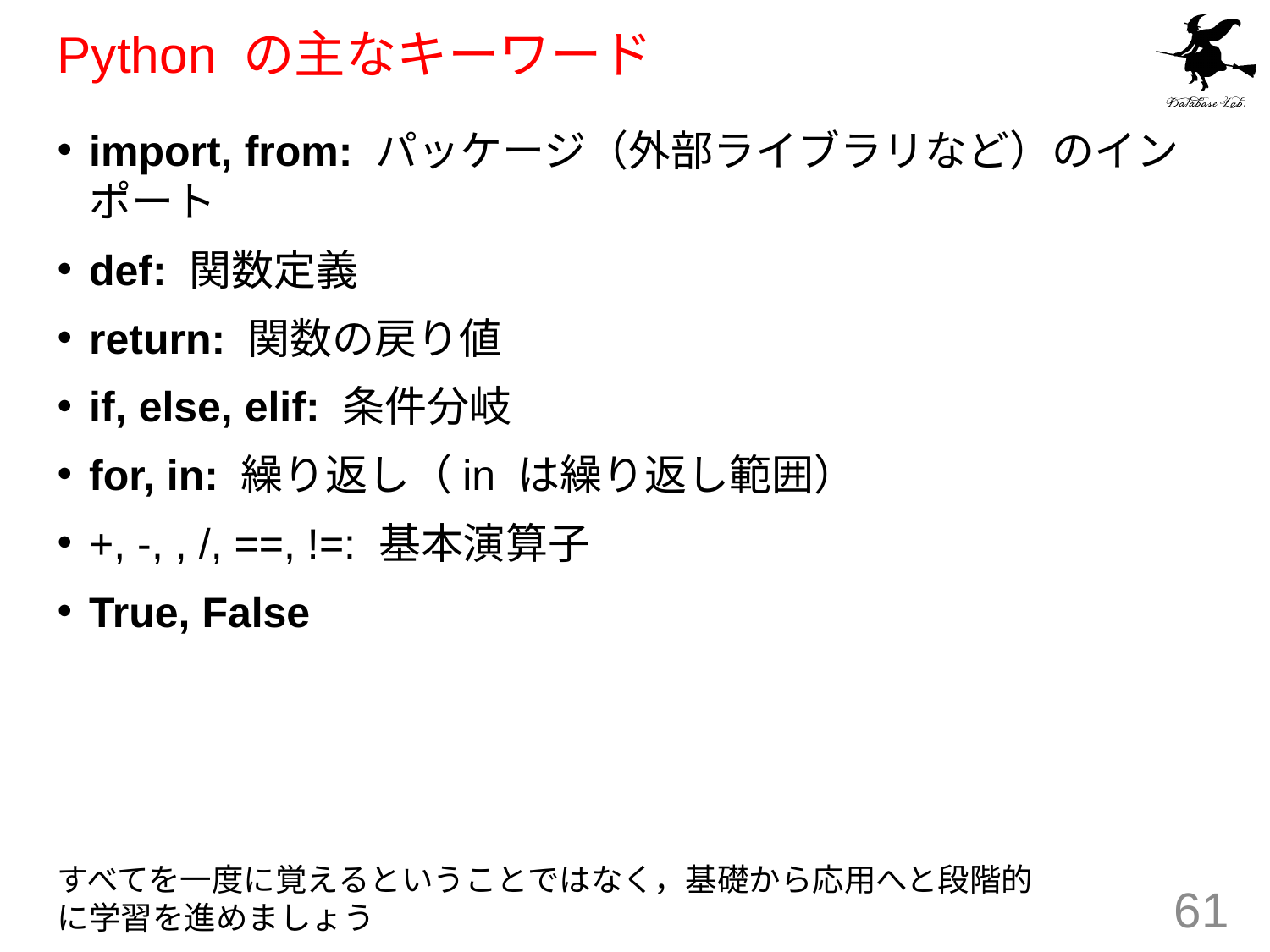

# Python の主なキーワード
import, from: パッケージ（外部ライブラリなど）のインポート
def: 関数定義
return: 関数の戻り値
if, else, elif: 条件分岐
for, in: 繰り返し（in は繰り返し範囲）
+, -, , /, ==, !=: 基本演算子
True, False
すべてを一度に覚えるということではなく，基礎から応用へと段階的に学習を進めましょう
61